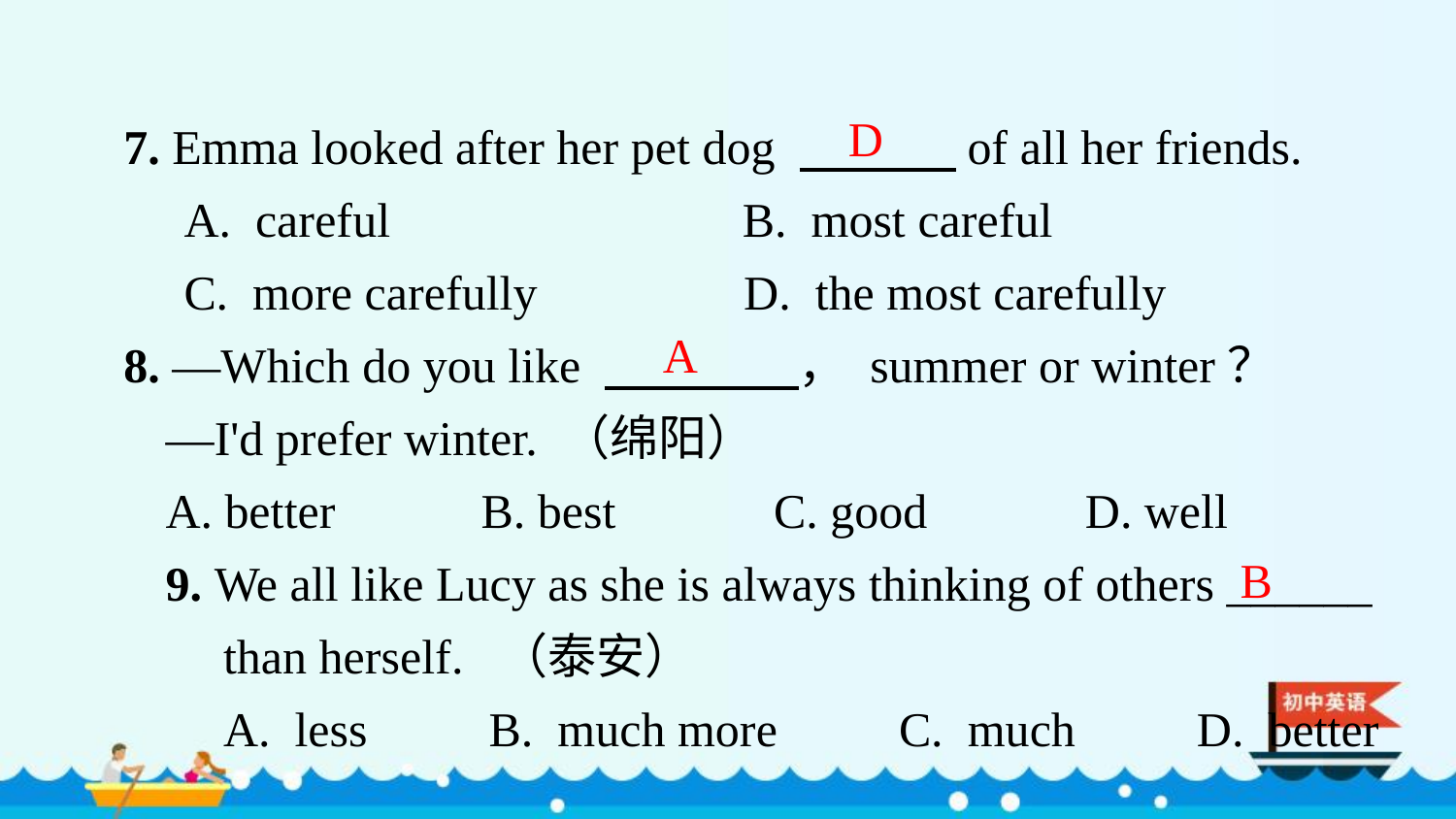

7. Emma looked after her pet dog 　　　 of all her friends.
     A.  careful                             B.  most careful
     C.  more carefully                 D.  the most carefully
8. —Which do you like 　　　　， summer or winter？
—I'd prefer winter. （绵阳）
A. better            B. best             C. good             D. well
9. We all like Lucy as she is always thinking of others ______
than herself.  （泰安）
A.  less          B.  much more          C.  much          D.  better
D
A
B